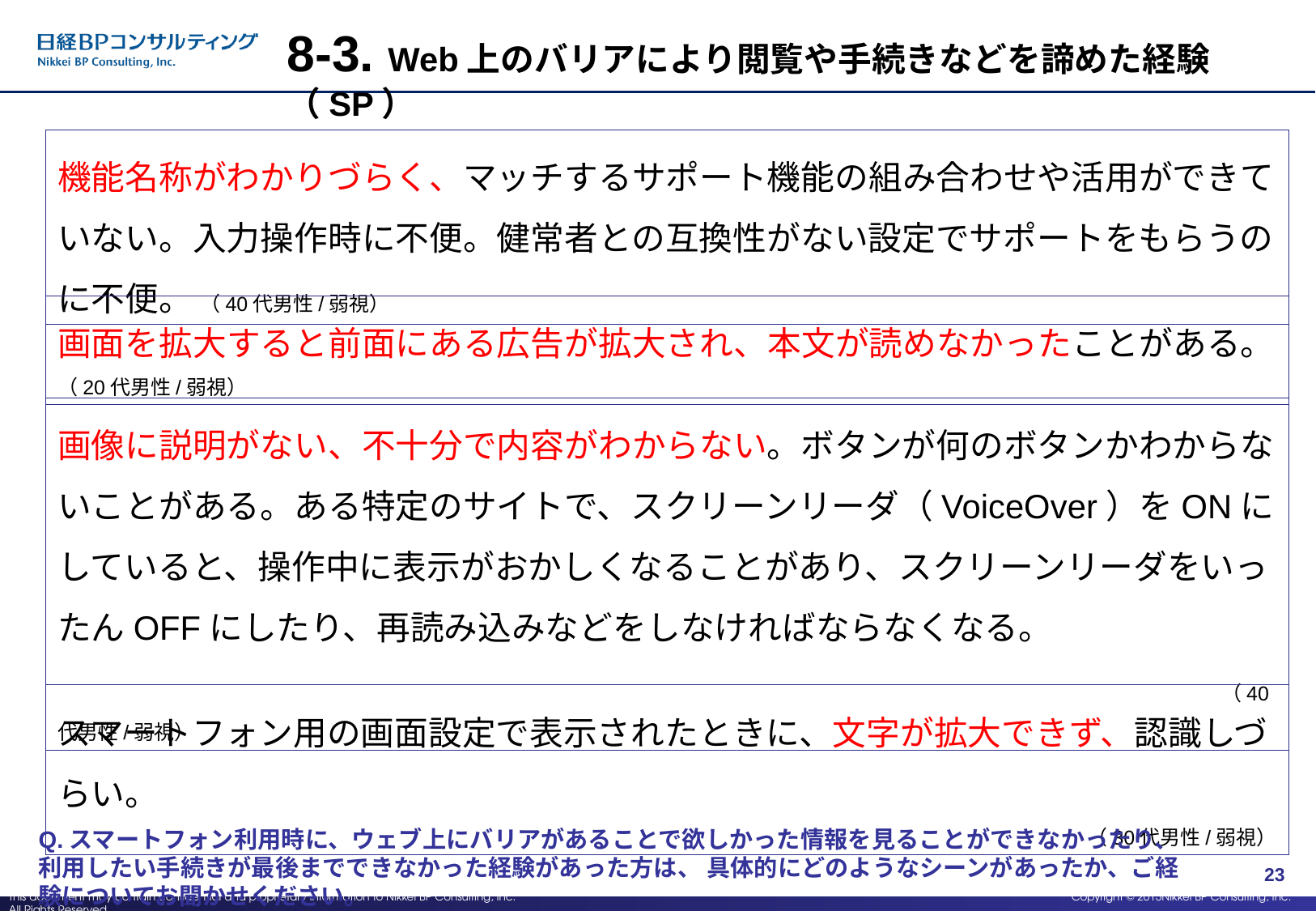

23
# 8-3. Web上のバリアにより閲覧や手続きなどを諦めた経験（SP）
機能名称がわかりづらく、マッチするサポート機能の組み合わせや活用ができていない。入力操作時に不便。健常者との互換性がない設定でサポートをもらうのに不便。 （40代男性/弱視）
画面を拡大すると前面にある広告が拡大され、本文が読めなかったことがある。（20代男性/弱視）
画像に説明がない、不十分で内容がわからない。ボタンが何のボタンかわからないことがある。ある特定のサイトで、スクリーンリーダ（VoiceOver）をONにしていると、操作中に表示がおかしくなることがあり、スクリーンリーダをいったんOFFにしたり、再読み込みなどをしなければならなくなる。　　　　　　　　　　　　　　　　　　　　　　　　　　　　　　　　　　　　　　　　  （40代男性/弱視）
スマートフォン用の画面設定で表示されたときに、文字が拡大できず、認識しづらい。
（30代男性/弱視）
Q.スマートフォン利用時に、ウェブ上にバリアがあることで欲しかった情報を見ることができなかったり、利用したい手続きが最後までできなかった経験があった方は、 具体的にどのようなシーンがあったか、ご経験についてお聞かせください。